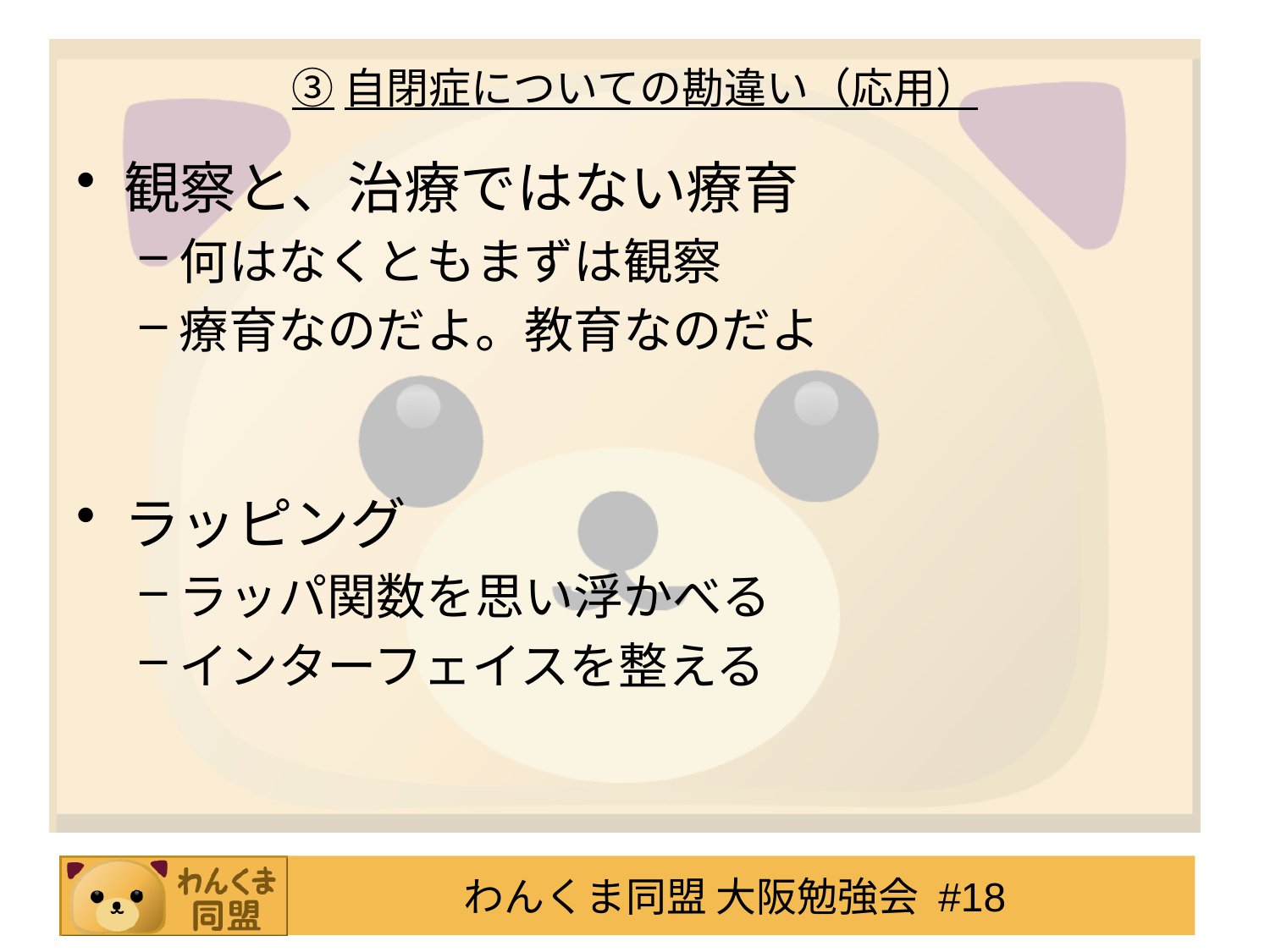

# ③自閉症についての勘違い（応用）
観察と、治療ではない療育
何はなくともまずは観察
療育なのだよ。教育なのだよ
ラッピング
ラッパ関数を思い浮かべる
インターフェイスを整える